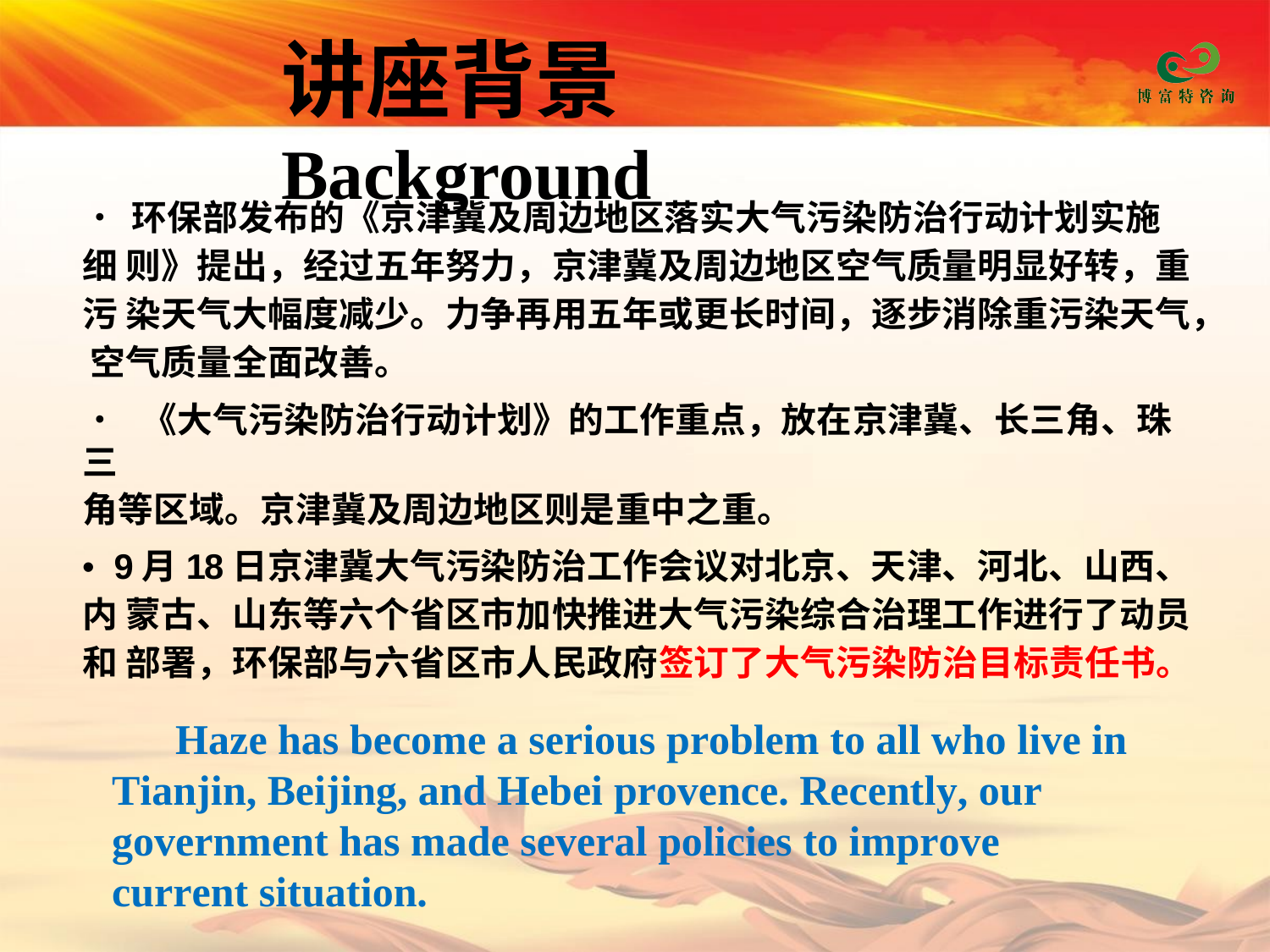

# 讲座背景Background
•	环保部发布的《京津冀及周边地区落实大气污染防治行动计划实施细 则》提出，经过五年努力，京津冀及周边地区空气质量明显好转，重污 染天气大幅度减少。力争再用五年或更长时间，逐步消除重污染天气， 空气质量全面改善。
•  《大气污染防治行动计划》的工作重点，放在京津冀、长三角、珠三
角等区域。京津冀及周边地区则是重中之重。
•  9月18日京津冀大气污染防治工作会议对北京、天津、河北、山西、内 蒙古、山东等六个省区市加快推进大气污染综合治理工作进行了动员和 部署，环保部与六省区市人民政府签订了大气污染防治目标责任书。
Haze has become a serious problem to all who live in Tianjin, Beijing, and Hebei provence. Recently, our government has made several policies to improve current situation.